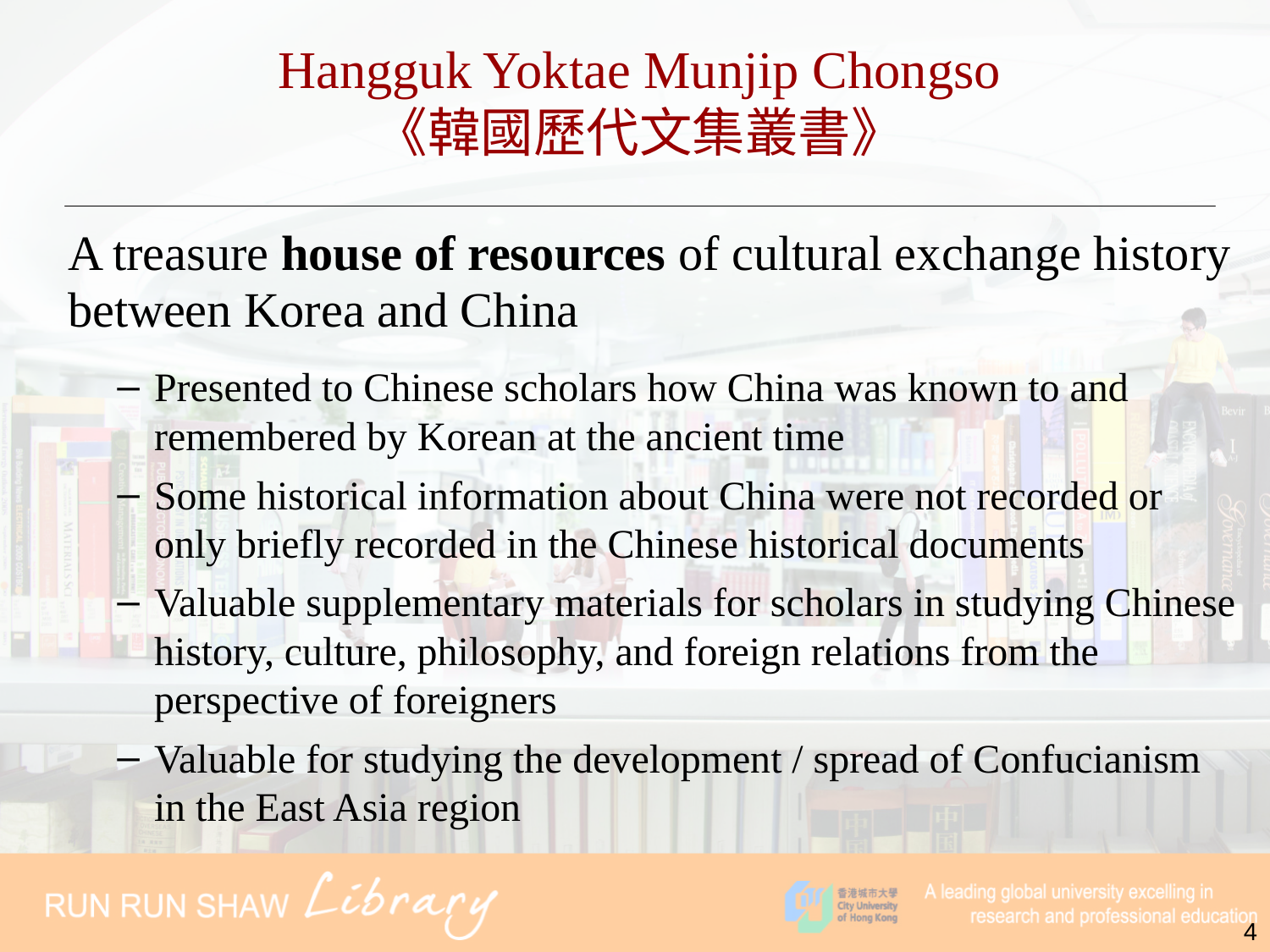

Hangguk Yoktae Munjip Chongso
《韓國歷代文集叢書》

A treasure house of resources of cultural exchange history between Korea and China
Presented to Chinese scholars how China was known to and remembered by Korean at the ancient time
Some historical information about China were not recorded or only briefly recorded in the Chinese historical documents
Valuable supplementary materials for scholars in studying Chinese history, culture, philosophy, and foreign relations from the perspective of foreigners
Valuable for studying the development / spread of Confucianism in the East Asia region
4